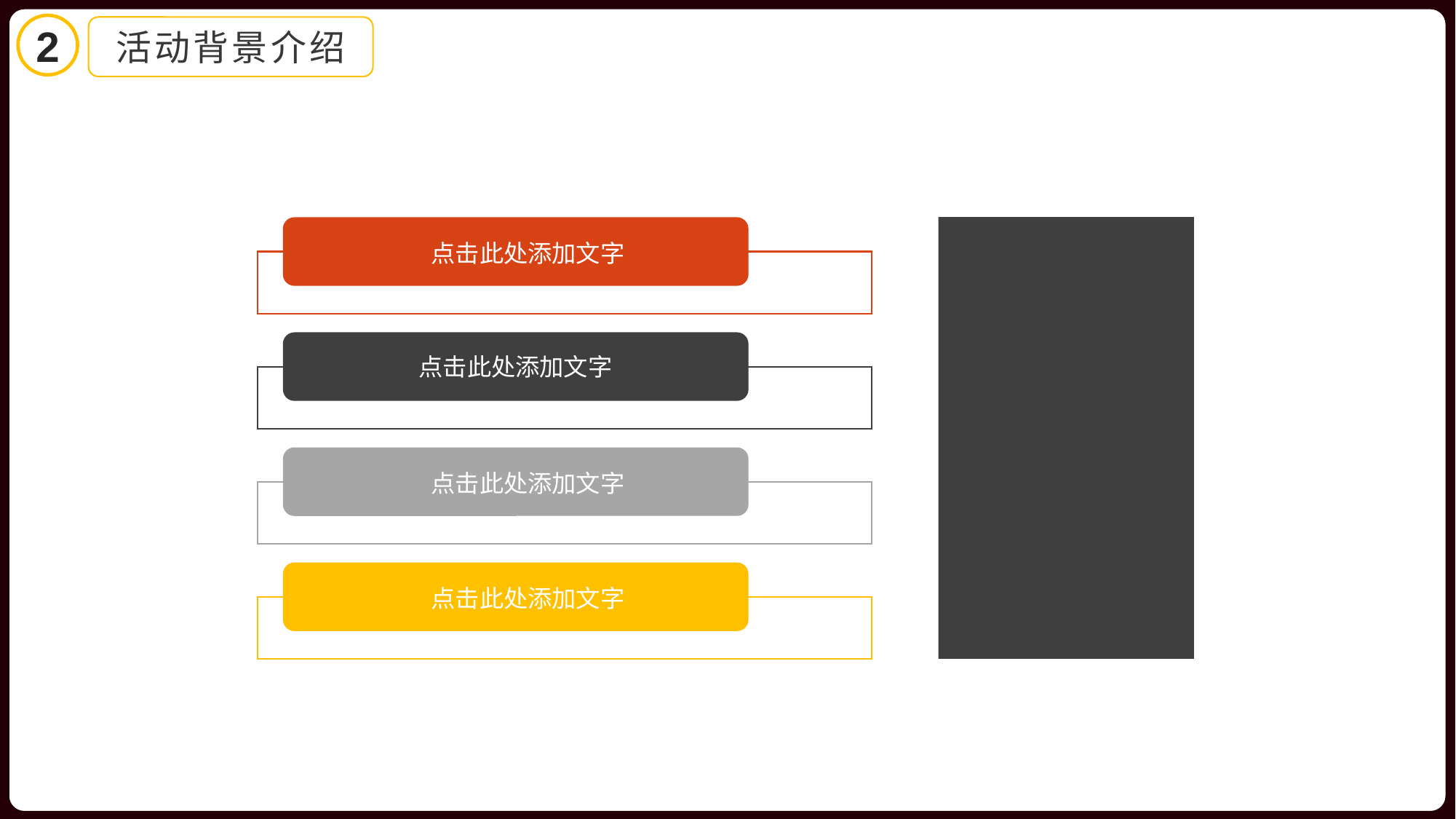

2
活动背景介绍

点击此处添加文字

点击此处添加文字

点击此处添加文字

点击此处添加文字